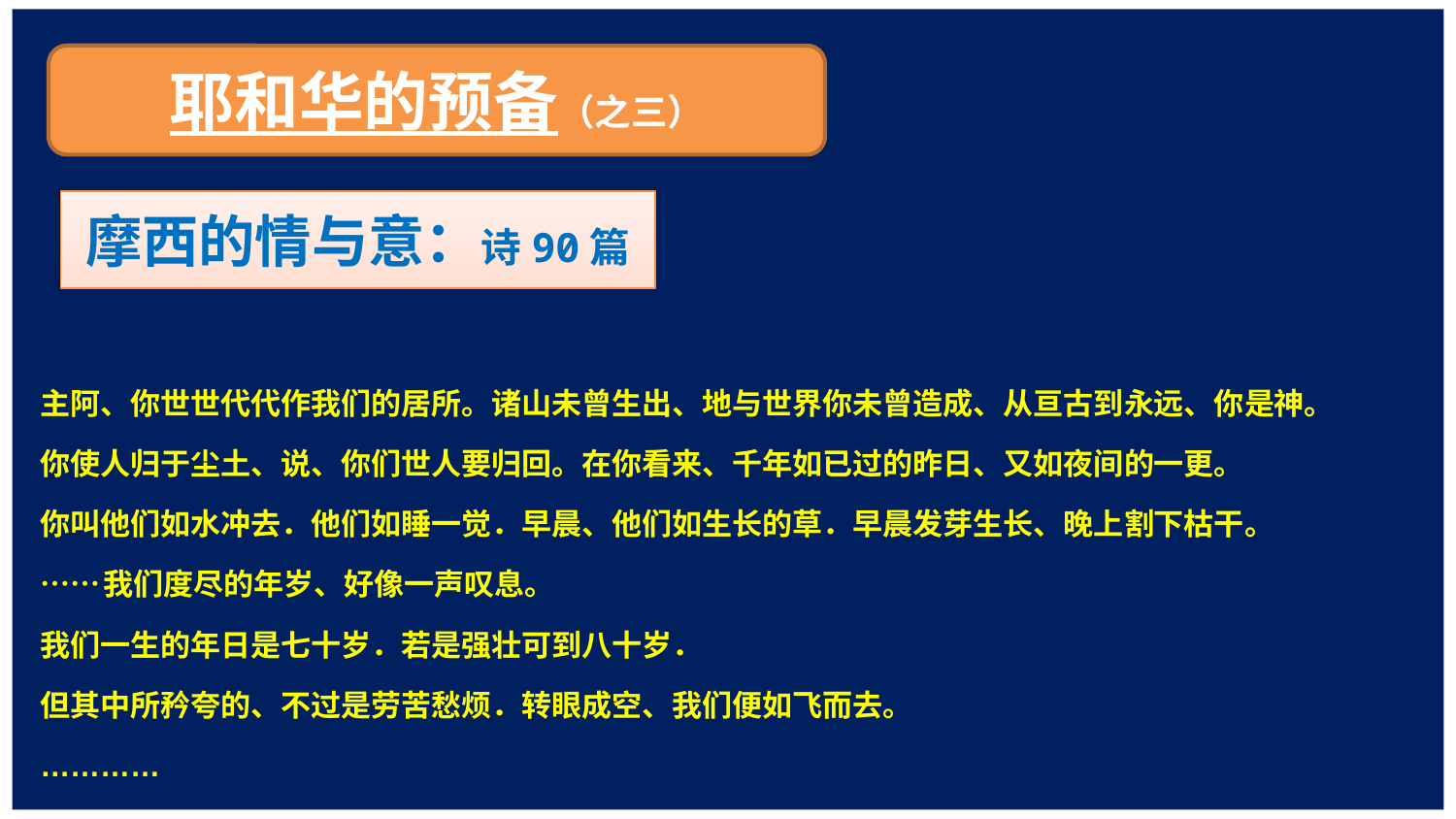

主阿、你世世代代作我们的居所。诸山未曾生出、地与世界你未曾造成、从亘古到永远、你是神。
你使人归于尘土、说、你们世人要归回。在你看来、千年如已过的昨日、又如夜间的一更。
你叫他们如水冲去．他们如睡一觉．早晨、他们如生长的草．早晨发芽生长、晚上割下枯干。
……我们度尽的年岁、好像一声叹息。
我们一生的年日是七十岁．若是强壮可到八十岁．
但其中所矜夸的、不过是劳苦愁烦．转眼成空、我们便如飞而去。
…………
耶和华的预备（之三）
摩西的情与意：诗90篇